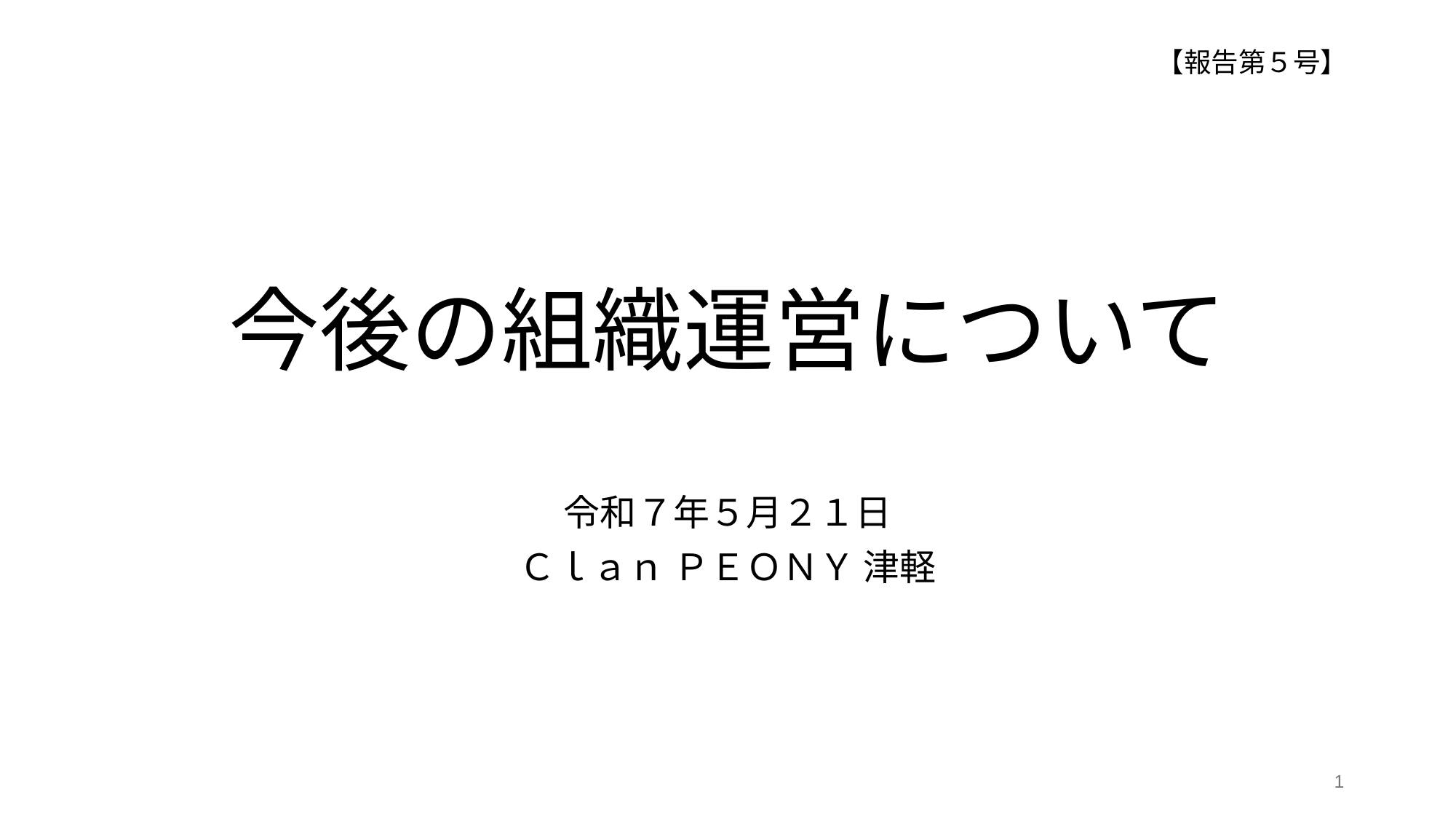

【報告第５号】
# 今後の組織運営について

令和７年５月２１日
Ｃｌａｎ ＰＥＯＮＹ 津軽
1